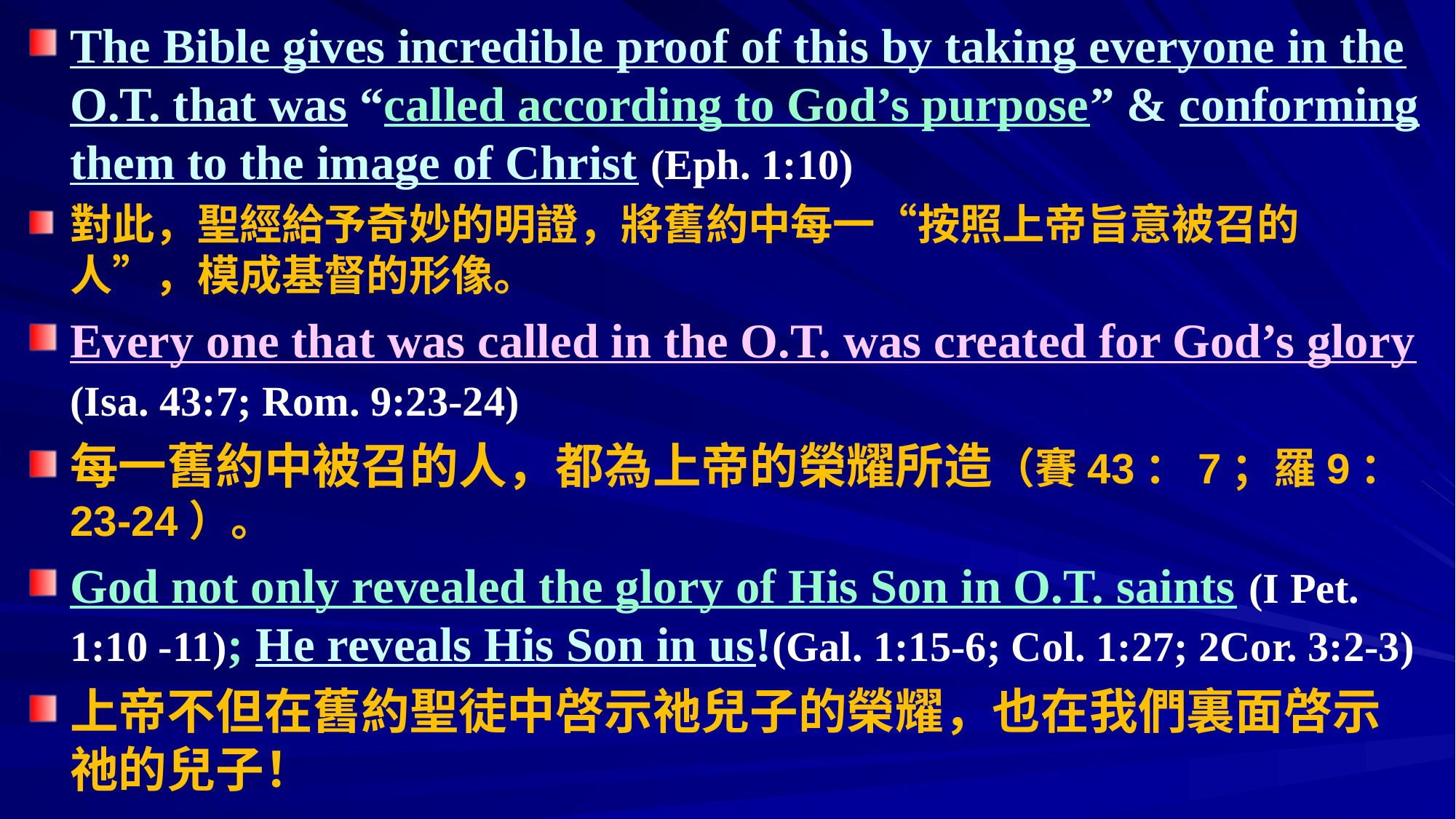

The Bible gives incredible proof of this by taking everyone in the O.T. that was “called according to God’s purpose” & conforming them to the image of Christ (Eph. 1:10)
對此，聖經給予奇妙的明證，將舊約中每一“按照上帝旨意被召的人”，模成基督的形像。
Every one that was called in the O.T. was created for God’s glory (Isa. 43:7; Rom. 9:23-24)
每一舊約中被召的人，都為上帝的榮耀所造（賽43：7；羅9：23-24）。
God not only revealed the glory of His Son in O.T. saints (I Pet. 1:10 -11); He reveals His Son in us!(Gal. 1:15-6; Col. 1:27; 2Cor. 3:2-3)
上帝不但在舊約聖徒中啓示祂兒子的榮耀，也在我們裏面啓示祂的兒子！